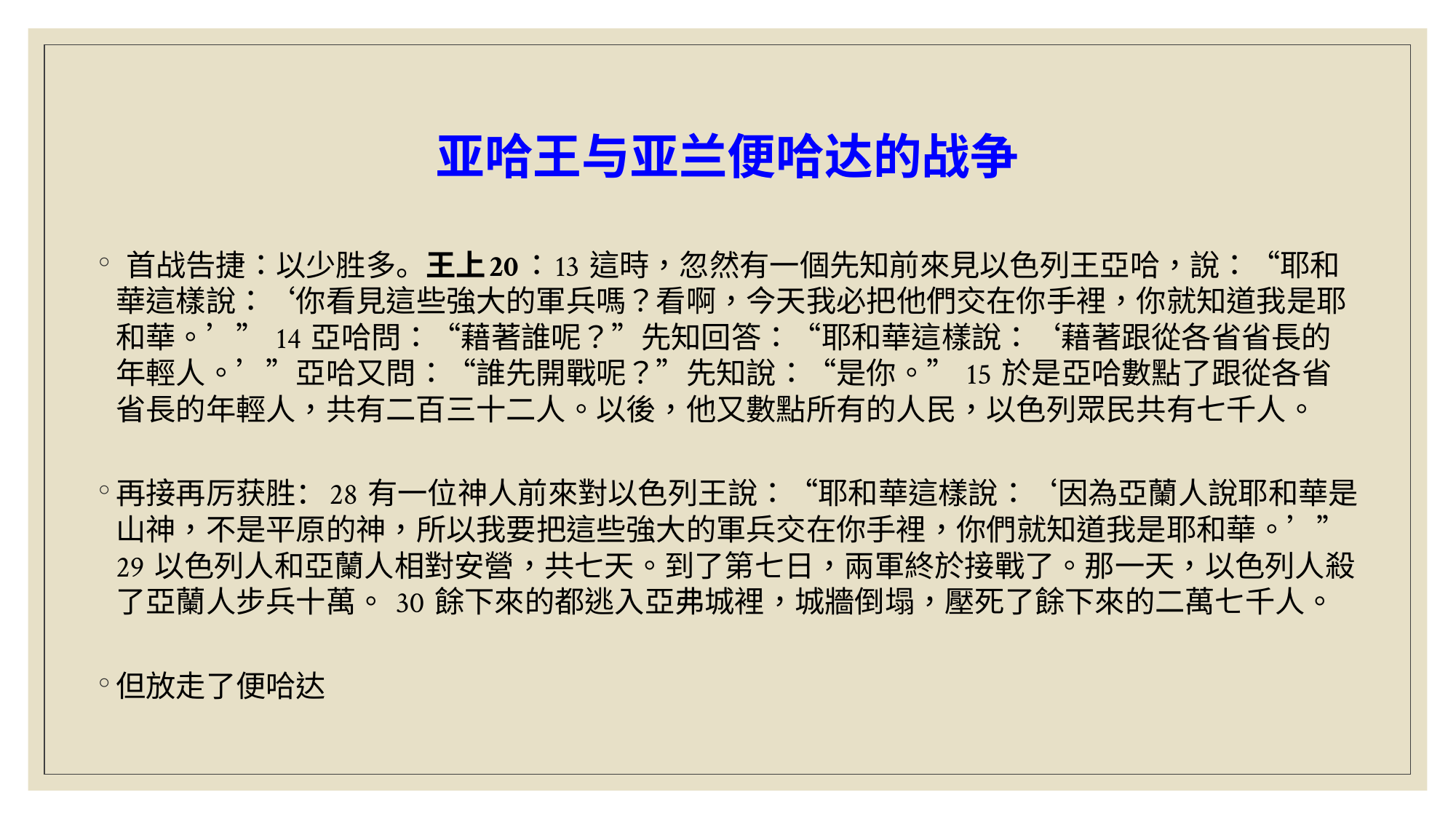

# 亚哈王与亚兰便哈达的战争
 首战告捷：以少胜多。王上20：13 這時，忽然有一個先知前來見以色列王亞哈，說：“耶和華這樣說：‘你看見這些強大的軍兵嗎？看啊，今天我必把他們交在你手裡，你就知道我是耶和華。’” 14 亞哈問：“藉著誰呢？”先知回答：“耶和華這樣說：‘藉著跟從各省省長的年輕人。’”亞哈又問：“誰先開戰呢？”先知說：“是你。” 15 於是亞哈數點了跟從各省省長的年輕人，共有二百三十二人。以後，他又數點所有的人民，以色列眾民共有七千人。

再接再厉获胜：28 有一位神人前來對以色列王說：“耶和華這樣說：‘因為亞蘭人說耶和華是山神，不是平原的神，所以我要把這些強大的軍兵交在你手裡，你們就知道我是耶和華。’” 29 以色列人和亞蘭人相對安營，共七天。到了第七日，兩軍終於接戰了。那一天，以色列人殺了亞蘭人步兵十萬。 30 餘下來的都逃入亞弗城裡，城牆倒塌，壓死了餘下來的二萬七千人。

但放走了便哈达